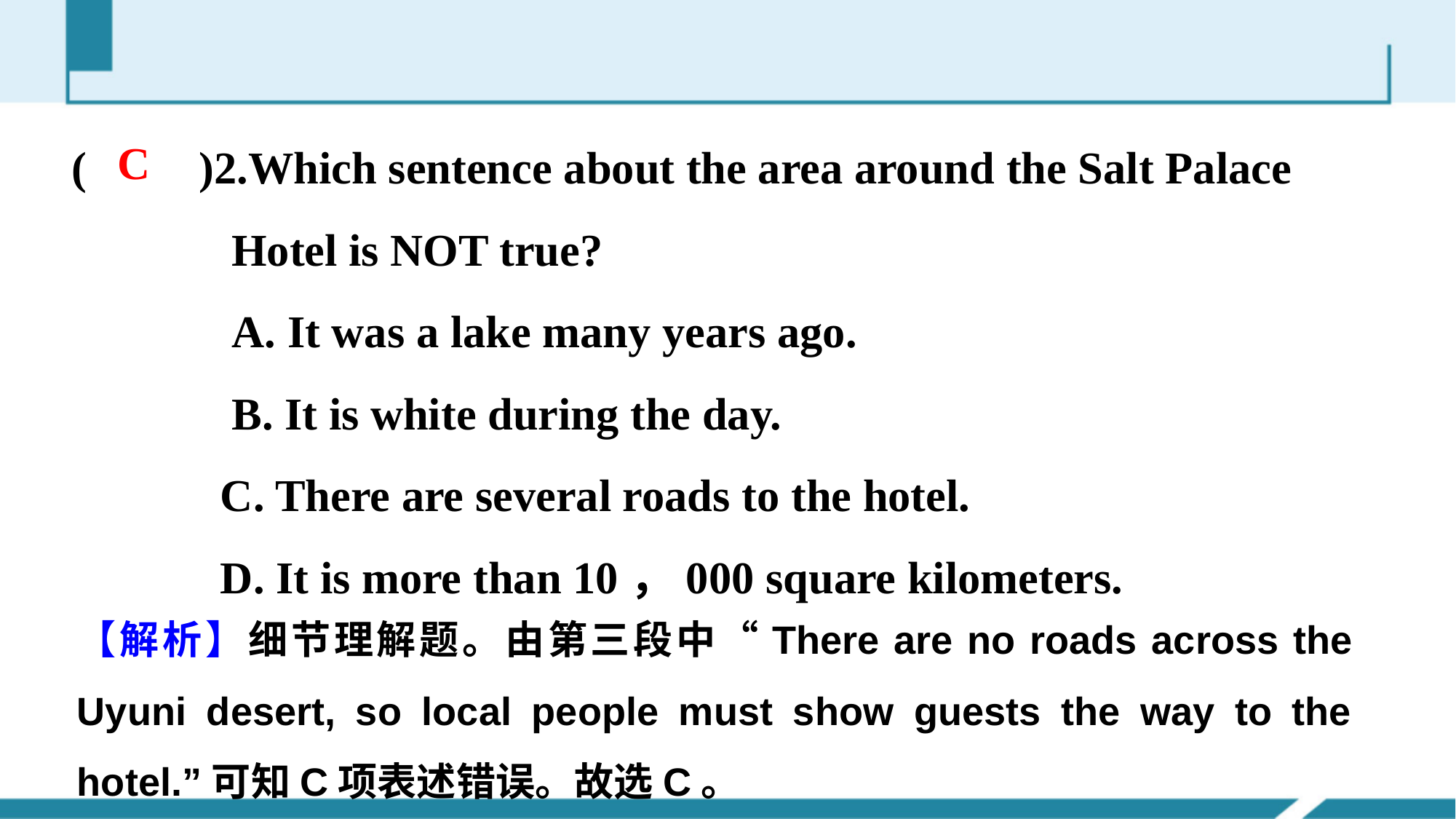

(　　)2.Which sentence about the area around the Salt Palace
              Hotel is NOT true?
              A. It was a lake many years ago.
              B. It is white during the day.
             C. There are several roads to the hotel.
             D. It is more than 10，000 square kilometers.

C
【解析】细节理解题。由第三段中“There are no roads across the Uyuni desert, so local people must show guests the way to the hotel.”可知C项表述错误。故选C。